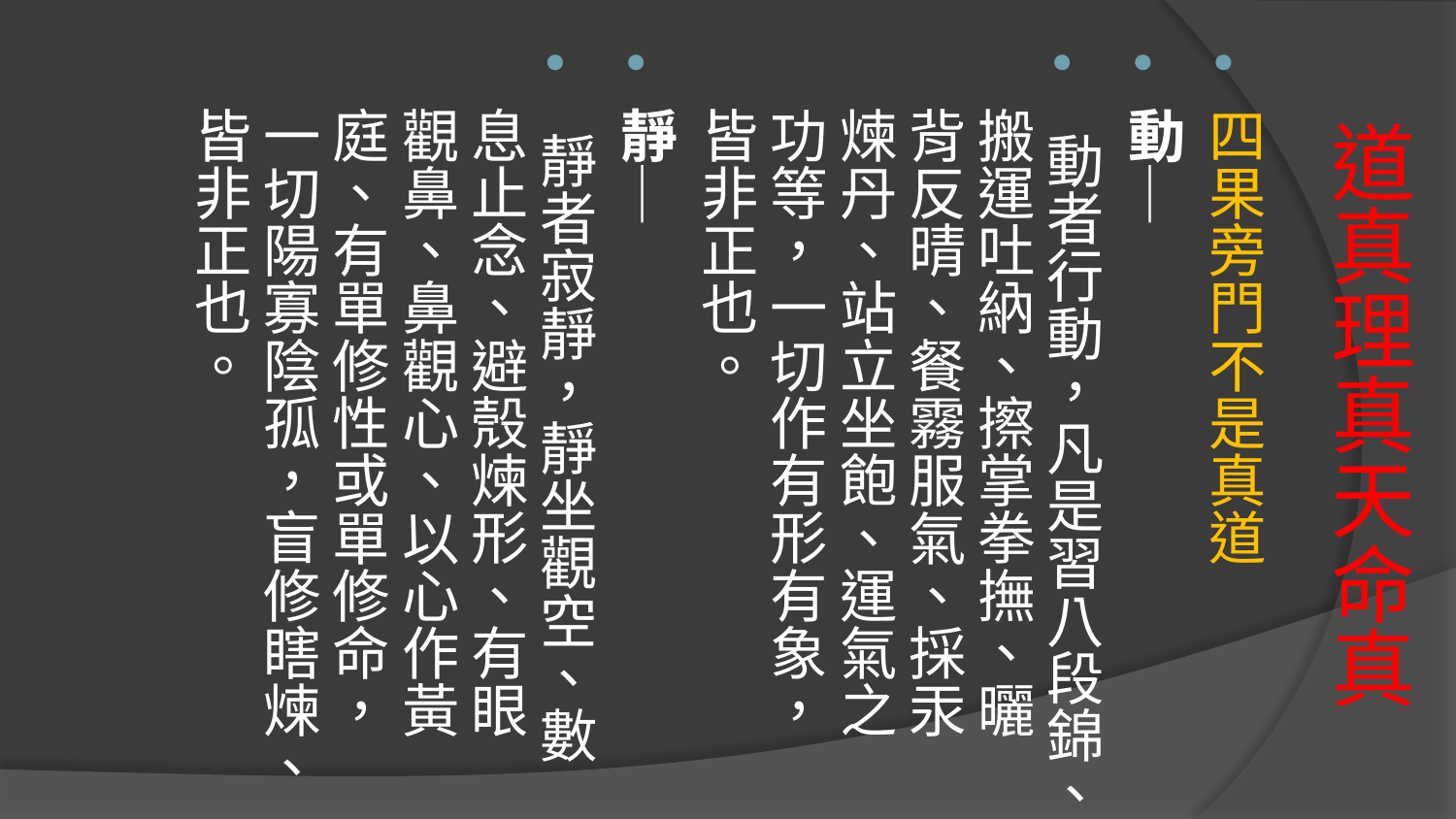

四果旁門不是真道
動─
 動者行動，凡是習八段錦、搬運吐納、擦掌拳撫、曬背反晴、餐霧服氣、採汞煉丹、站立坐飽、運氣之功等，一切作有形有象，皆非正也。
靜─
 靜者寂靜，靜坐觀空、數息止念、避殼煉形、有眼觀鼻、鼻觀心、以心作黃庭、有單修性或單修命，一切陽寡陰孤，盲修瞎煉、皆非正也。

# 道真理真天命真